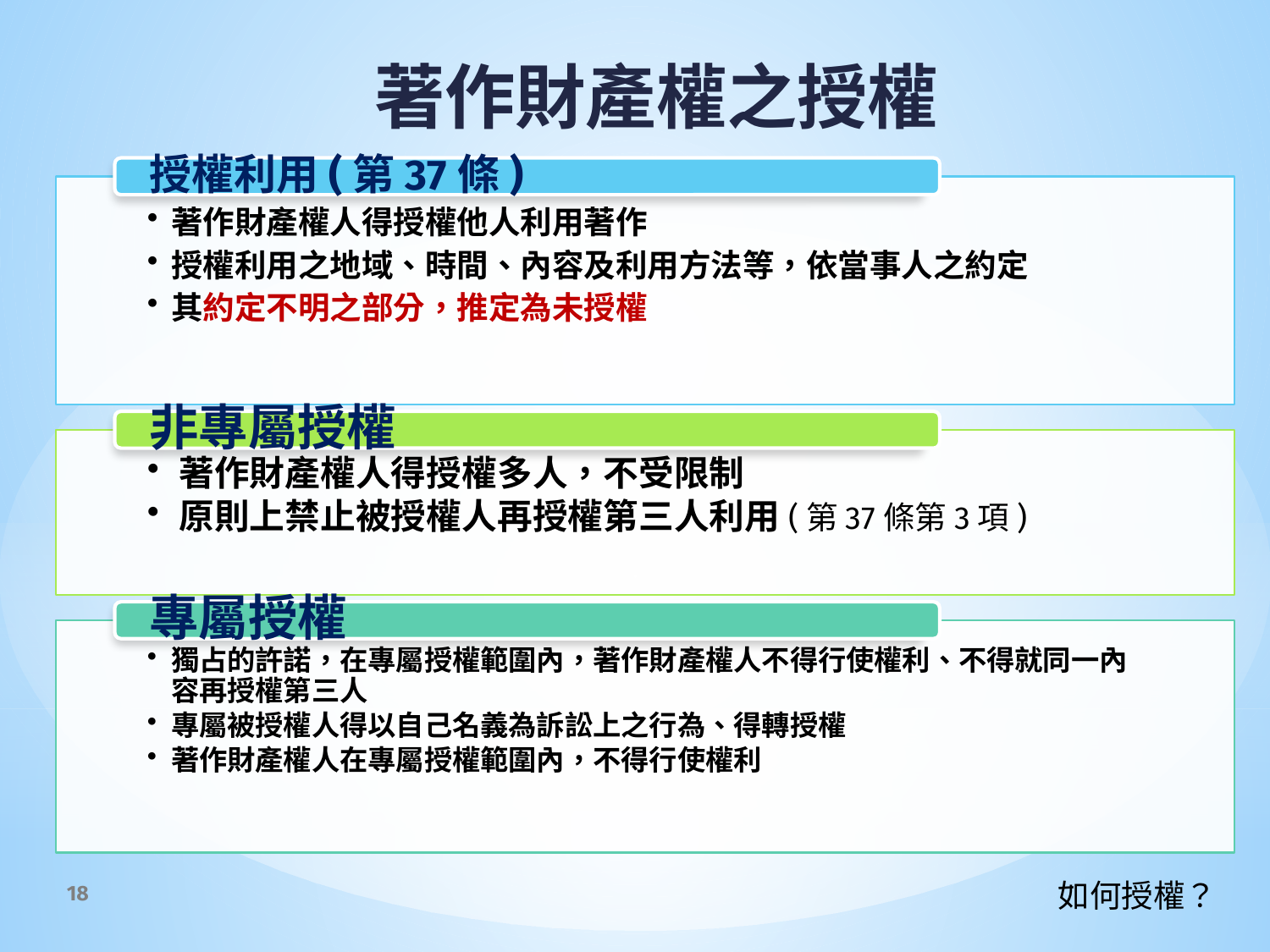

# 著作財產權之授權
著作財產權人得授權他人利用著作
授權利用之地域、時間、內容及利用方法等，依當事人之約定
其約定不明之部分，推定為未授權
授權利用(第37條)
著作財產權人得授權多人，不受限制
原則上禁止被授權人再授權第三人利用(第37條第3項)
非專屬授權
獨占的許諾，在專屬授權範圍內，著作財產權人不得行使權利、不得就同一內容再授權第三人
專屬被授權人得以自己名義為訴訟上之行為、得轉授權
著作財產權人在專屬授權範圍內，不得行使權利
專屬授權
18
如何授權？